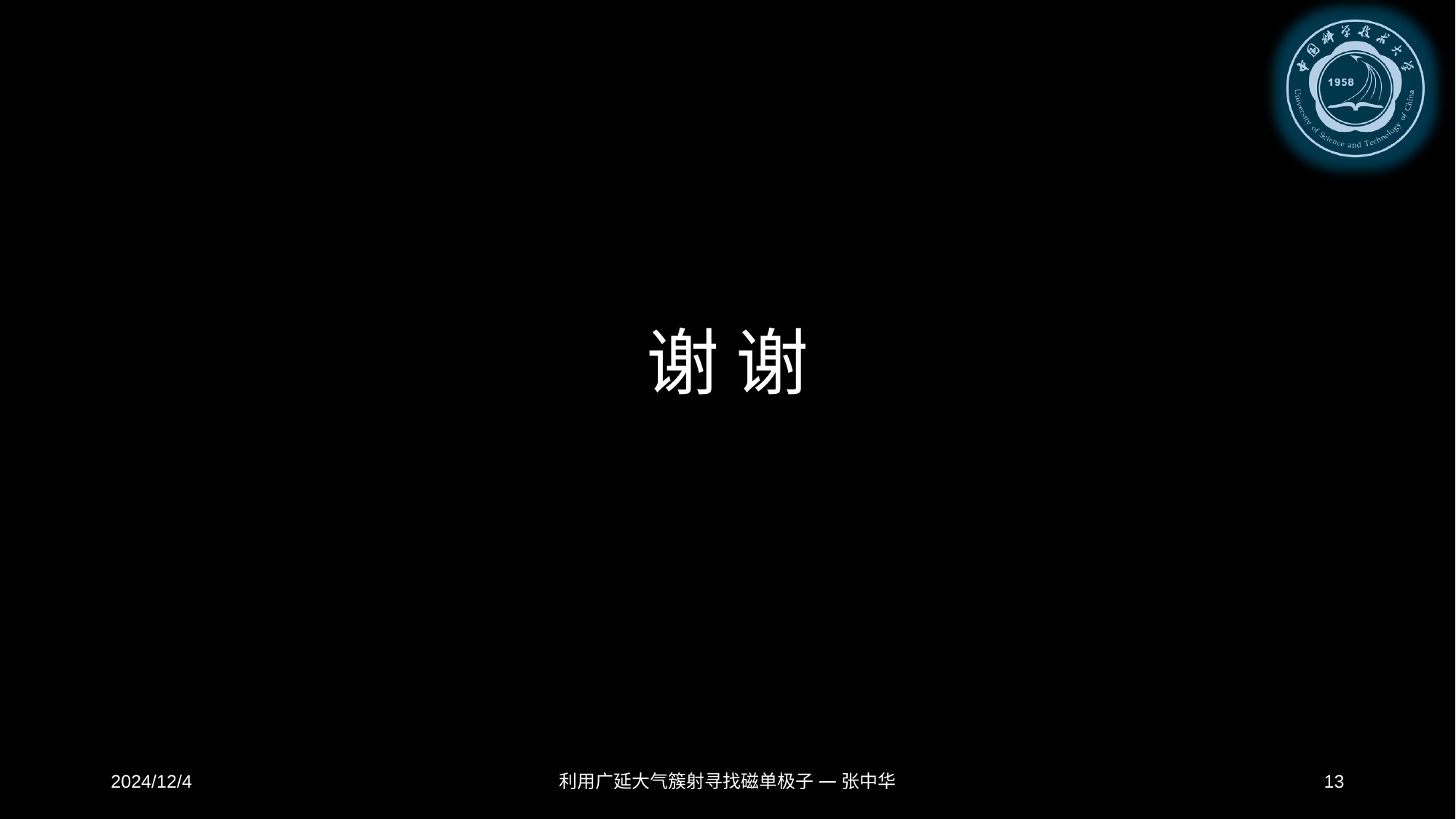

谢 谢
2024/12/4
利用广延大气簇射寻找磁单极子 — 张中华
13